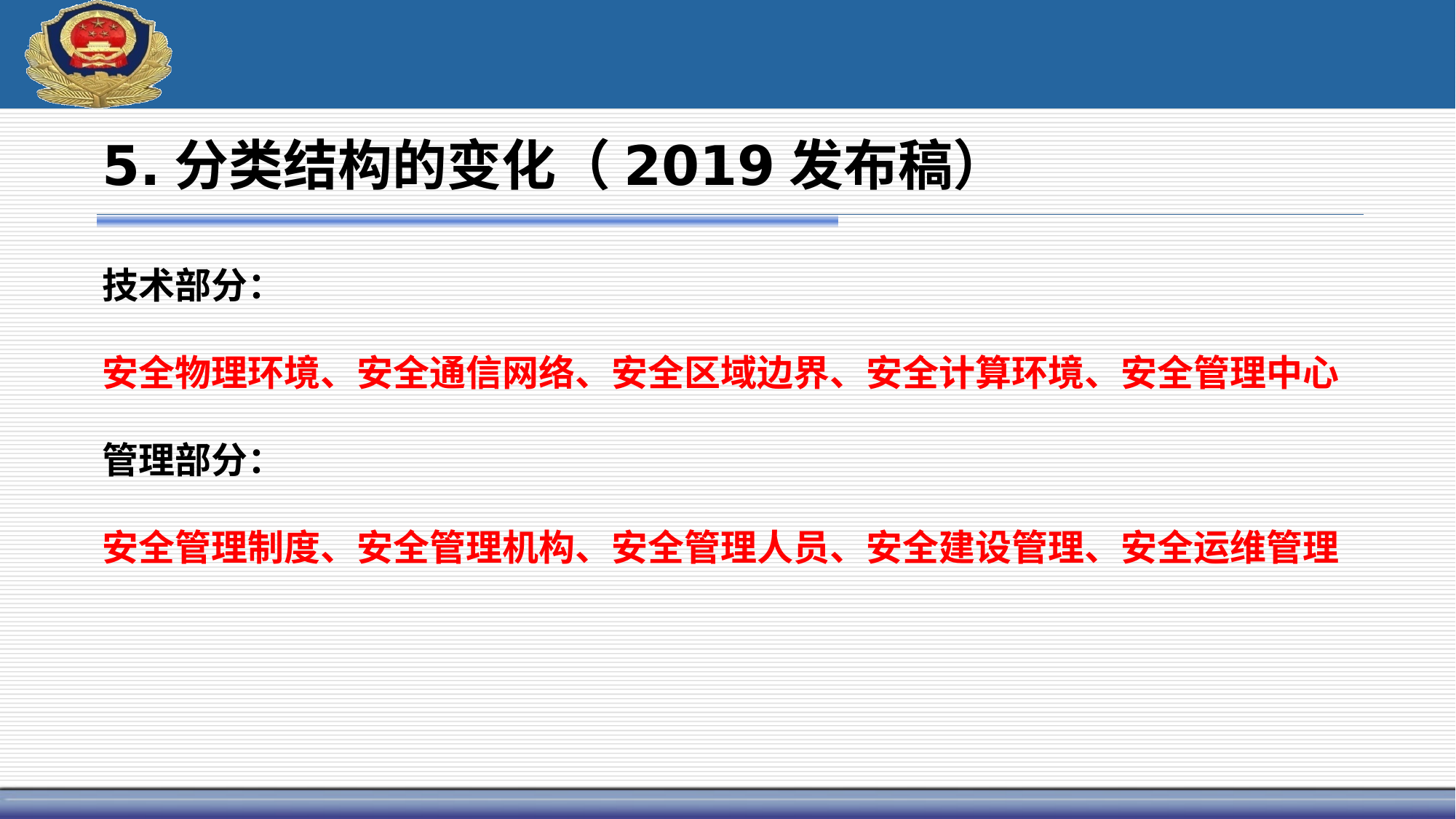

5.分类结构的变化（2019发布稿）
技术部分：
安全物理环境、安全通信网络、安全区域边界、安全计算环境、安全管理中心
管理部分：
安全管理制度、安全管理机构、安全管理人员、安全建设管理、安全运维管理

23